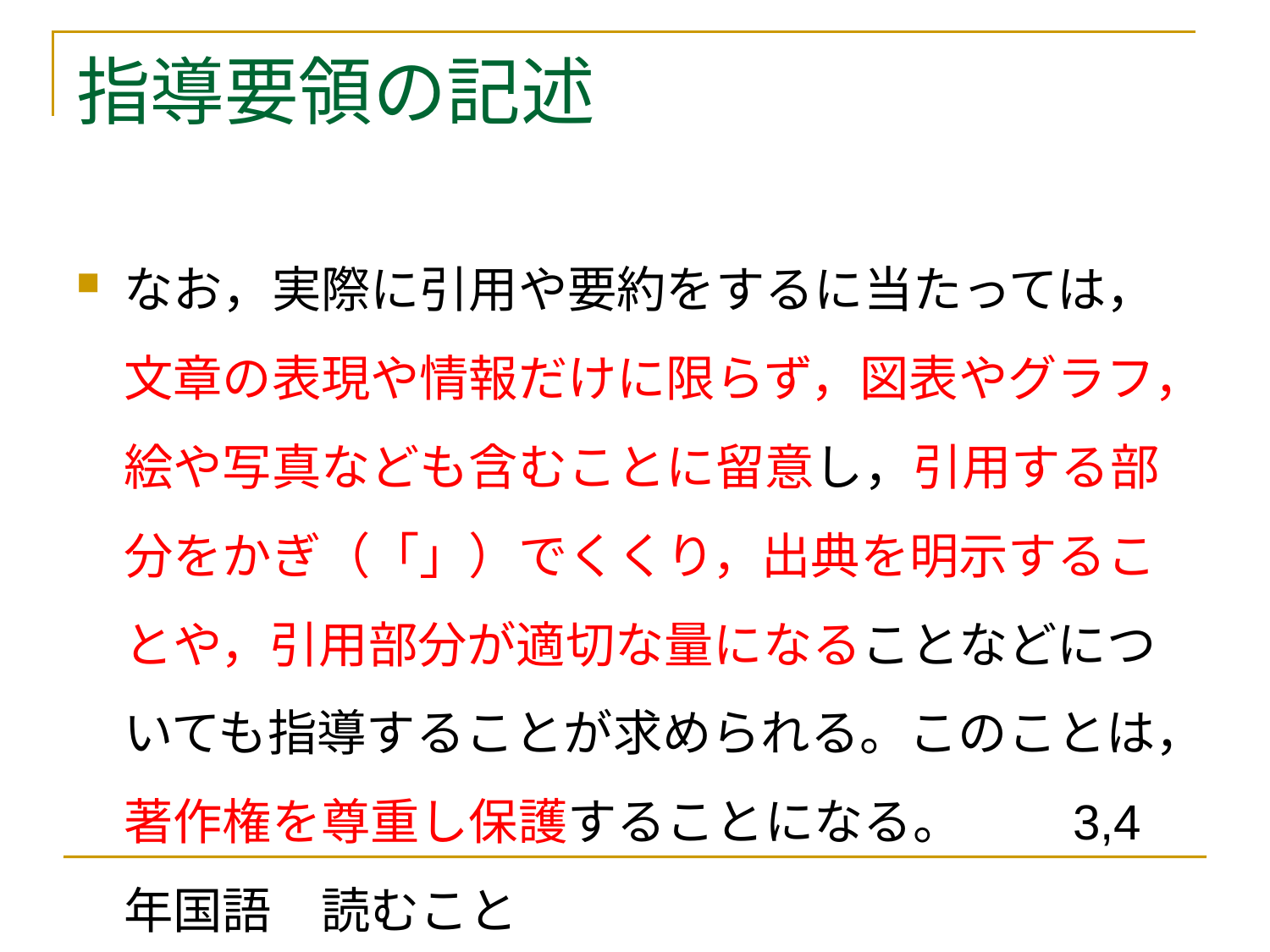

# 指導要領の記述
なお，実際に引用や要約をするに当たっては，文章の表現や情報だけに限らず，図表やグラフ，絵や写真なども含むことに留意し，引用する部分をかぎ（「」）でくくり，出典を明示することや，引用部分が適切な量になることなどについても指導することが求められる。このことは，著作権を尊重し保護することになる。　　3,4年国語　読むこと